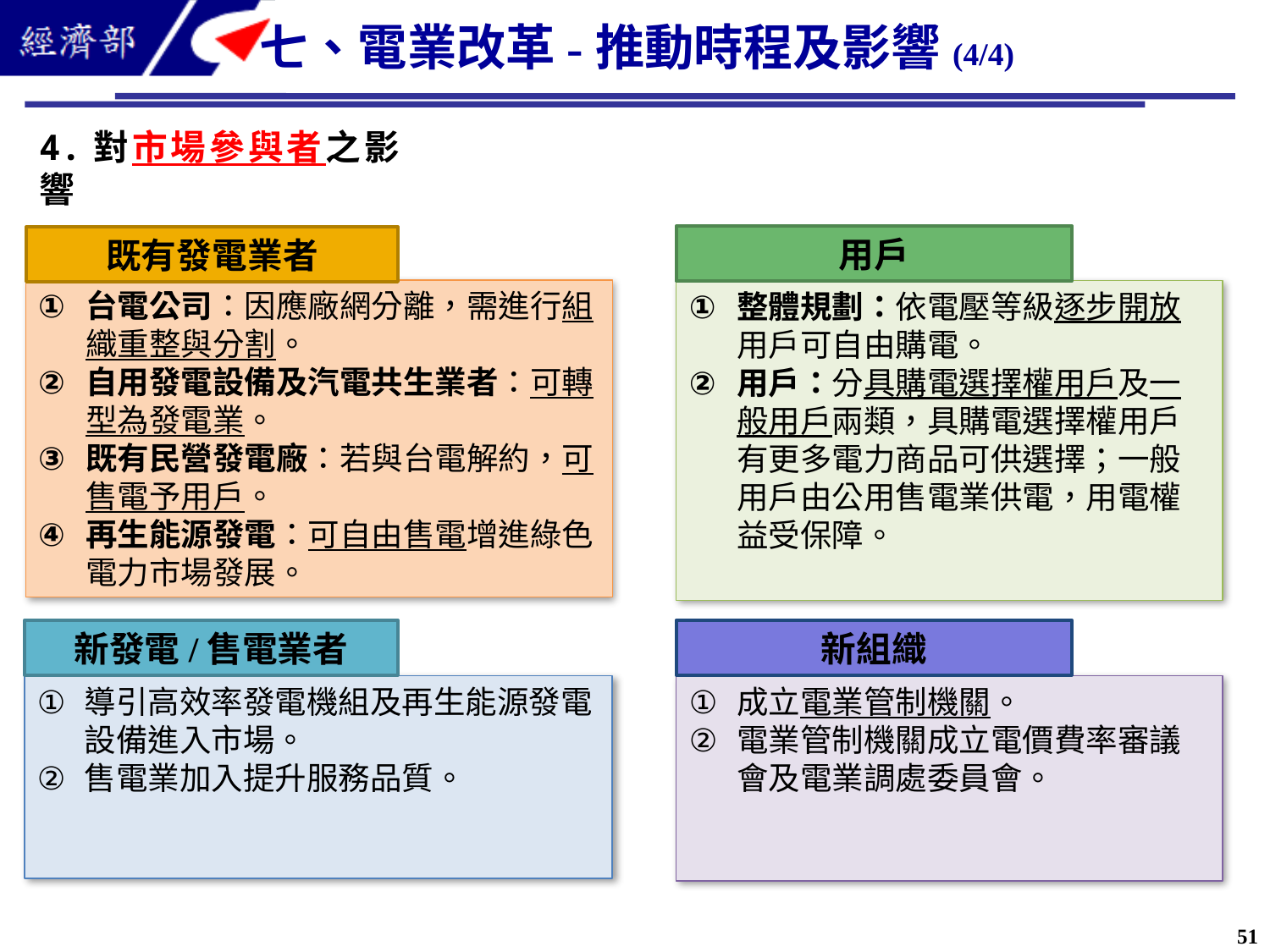

七、電業改革-推動時程及影響(4/4)

4.對市場參與者之影響
用戶
既有發電業者
台電公司：因應廠網分離，需進行組織重整與分割。
自用發電設備及汽電共生業者：可轉型為發電業。
既有民營發電廠：若與台電解約，可售電予用戶。
再生能源發電：可自由售電增進綠色電力市場發展。
整體規劃：依電壓等級逐步開放用戶可自由購電。
用戶：分具購電選擇權用戶及一般用戶兩類，具購電選擇權用戶有更多電力商品可供選擇；一般用戶由公用售電業供電，用電權益受保障。
新發電/售電業者
新組織
導引高效率發電機組及再生能源發電設備進入市場。
售電業加入提升服務品質。
成立電業管制機關。
電業管制機關成立電價費率審議會及電業調處委員會。

51